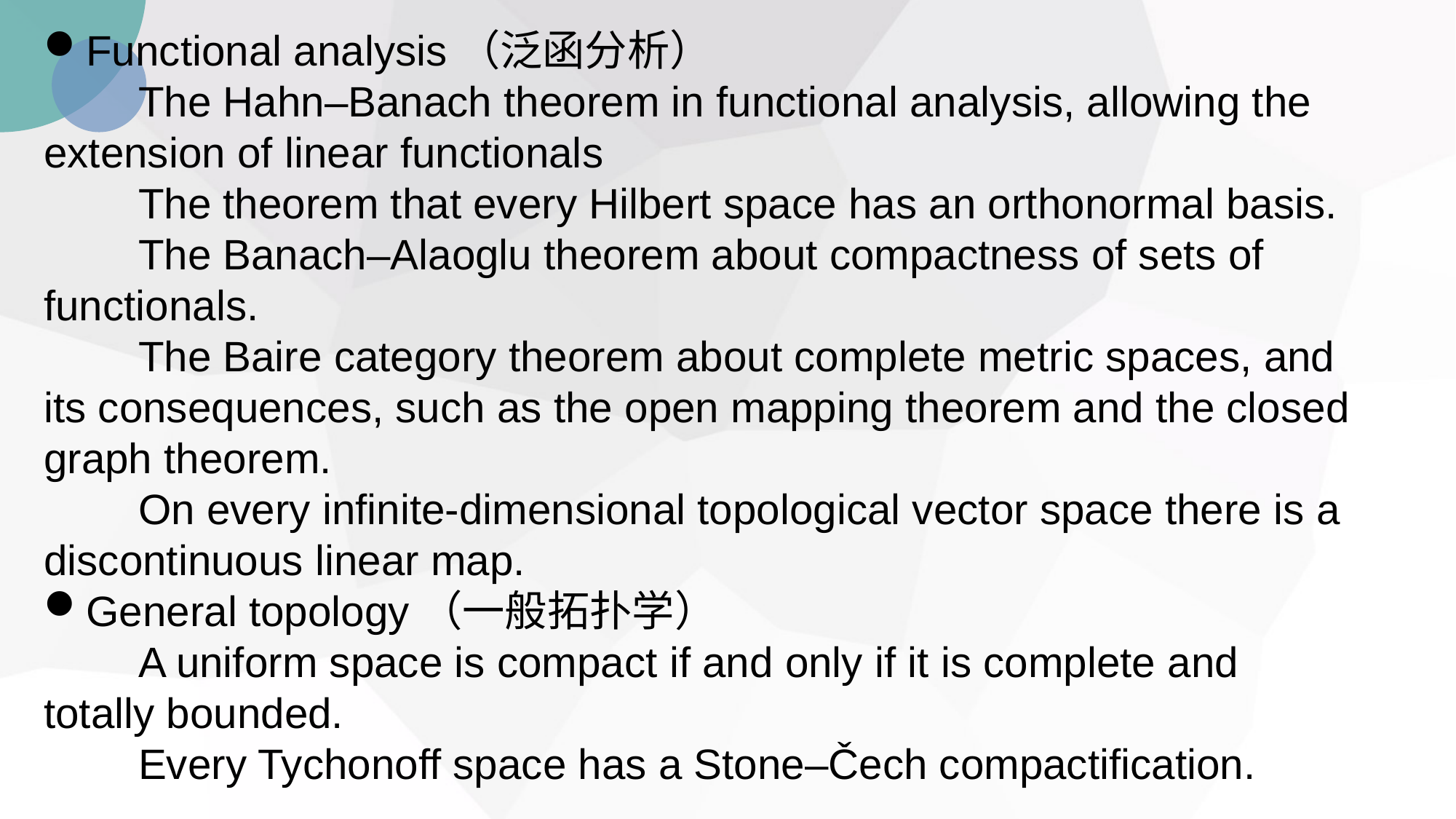

Functional analysis（泛函分析）
        The Hahn–Banach theorem in functional analysis, allowing the extension of linear functionals
        The theorem that every Hilbert space has an orthonormal basis.
        The Banach–Alaoglu theorem about compactness of sets of functionals.
        The Baire category theorem about complete metric spaces, and its consequences, such as the open mapping theorem and the closed graph theorem.
        On every infinite-dimensional topological vector space there is a discontinuous linear map.
General topology（一般拓扑学）
        A uniform space is compact if and only if it is complete and totally bounded.
        Every Tychonoff space has a Stone–Čech compactification.